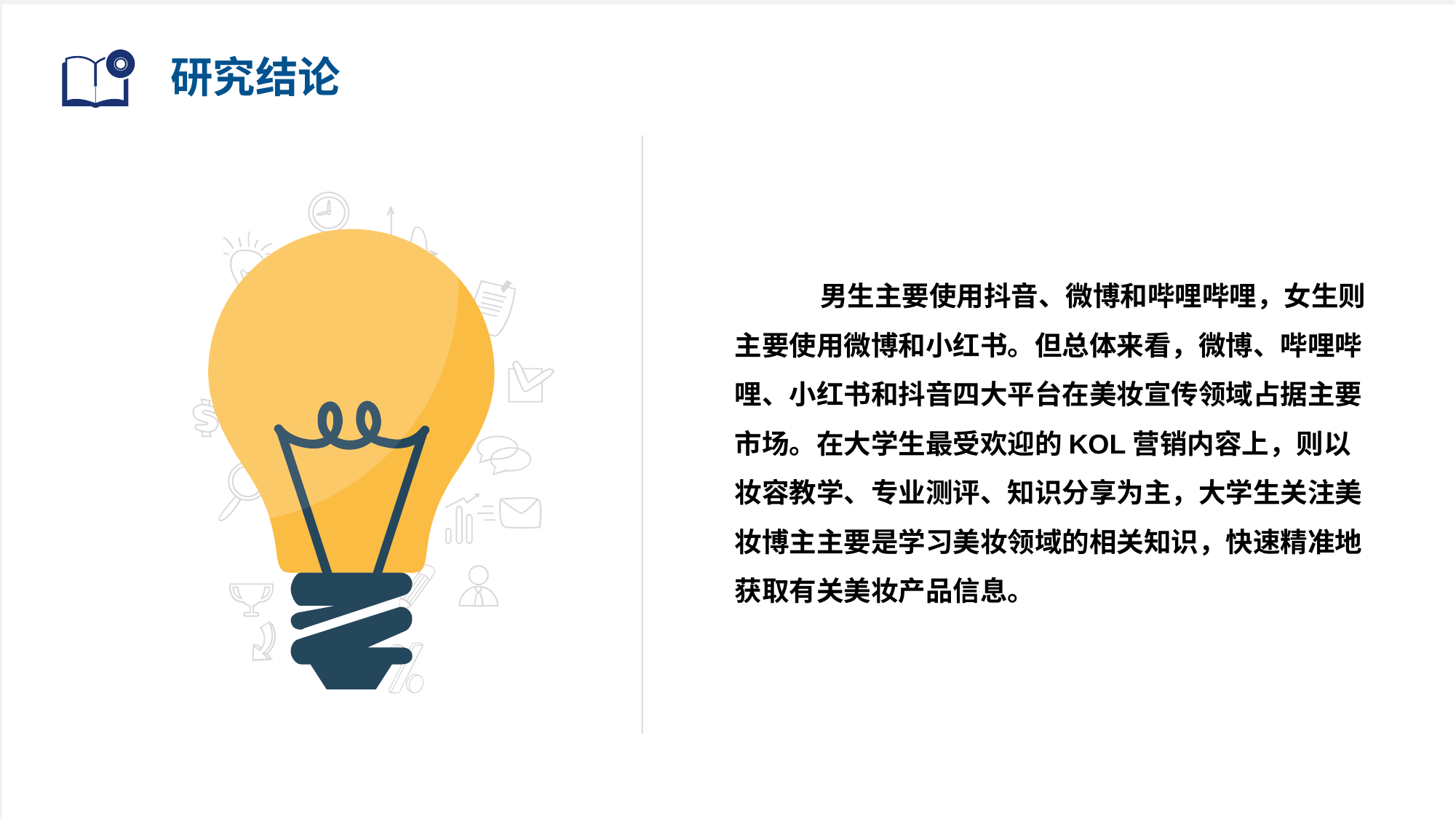

# 研究结论

男生主要使用抖音、微博和哔哩哔哩，女生则主要使用微博和小红书。但总体来看，微博、哔哩哔哩、小红书和抖音四大平台在美妆宣传领域占据主要市场。在大学生最受欢迎的KOL营销内容上，则以妆容教学、专业测评、知识分享为主，大学生关注美妆博主主要是学习美妆领域的相关知识，快速精准地获取有关美妆产品信息。